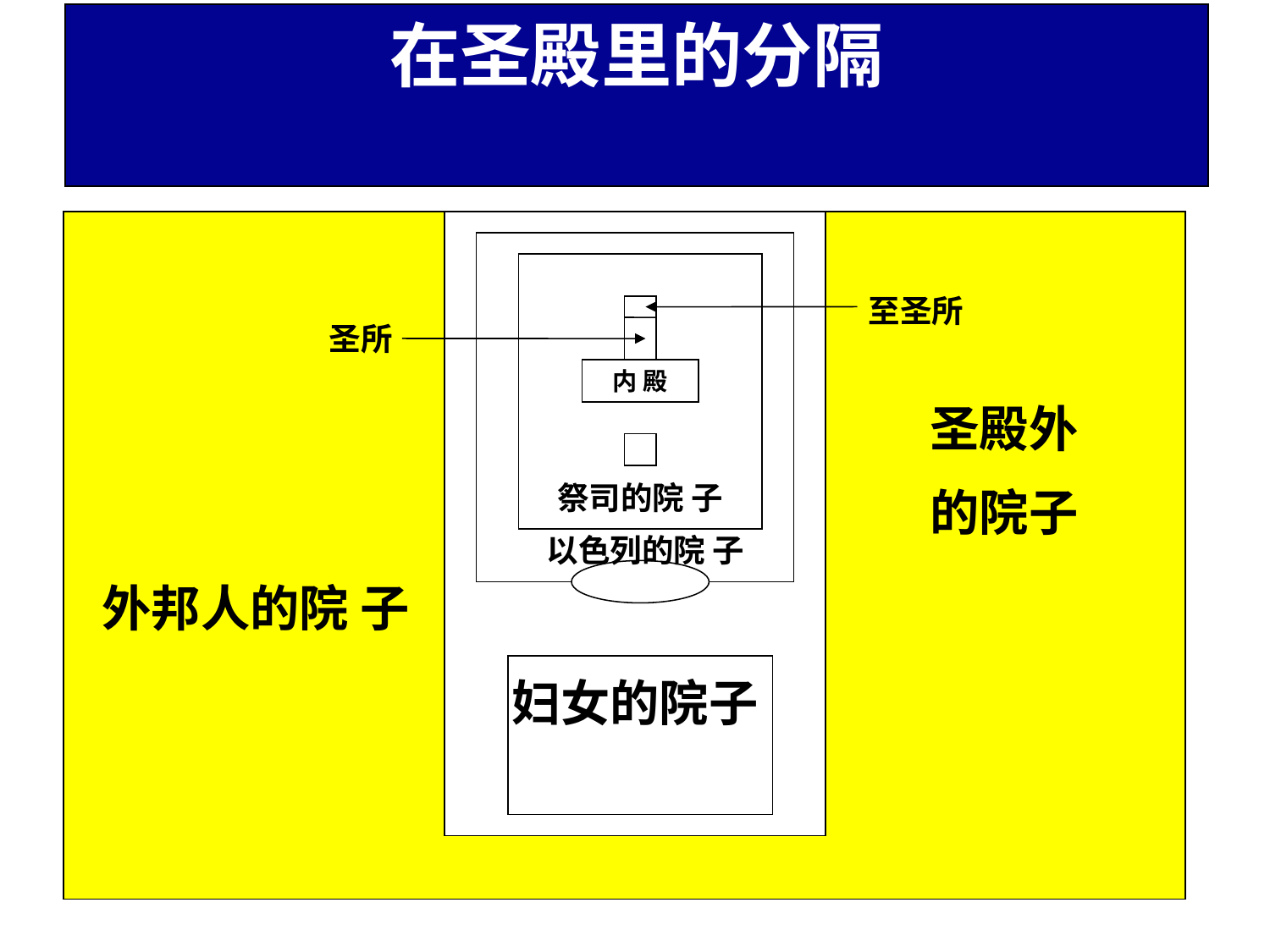

在圣殿里的分隔

至圣所

圣所

内 殿

圣殿外
的院子

祭司的院 子
以色列的院 子

外邦人的院 子

妇女的院子